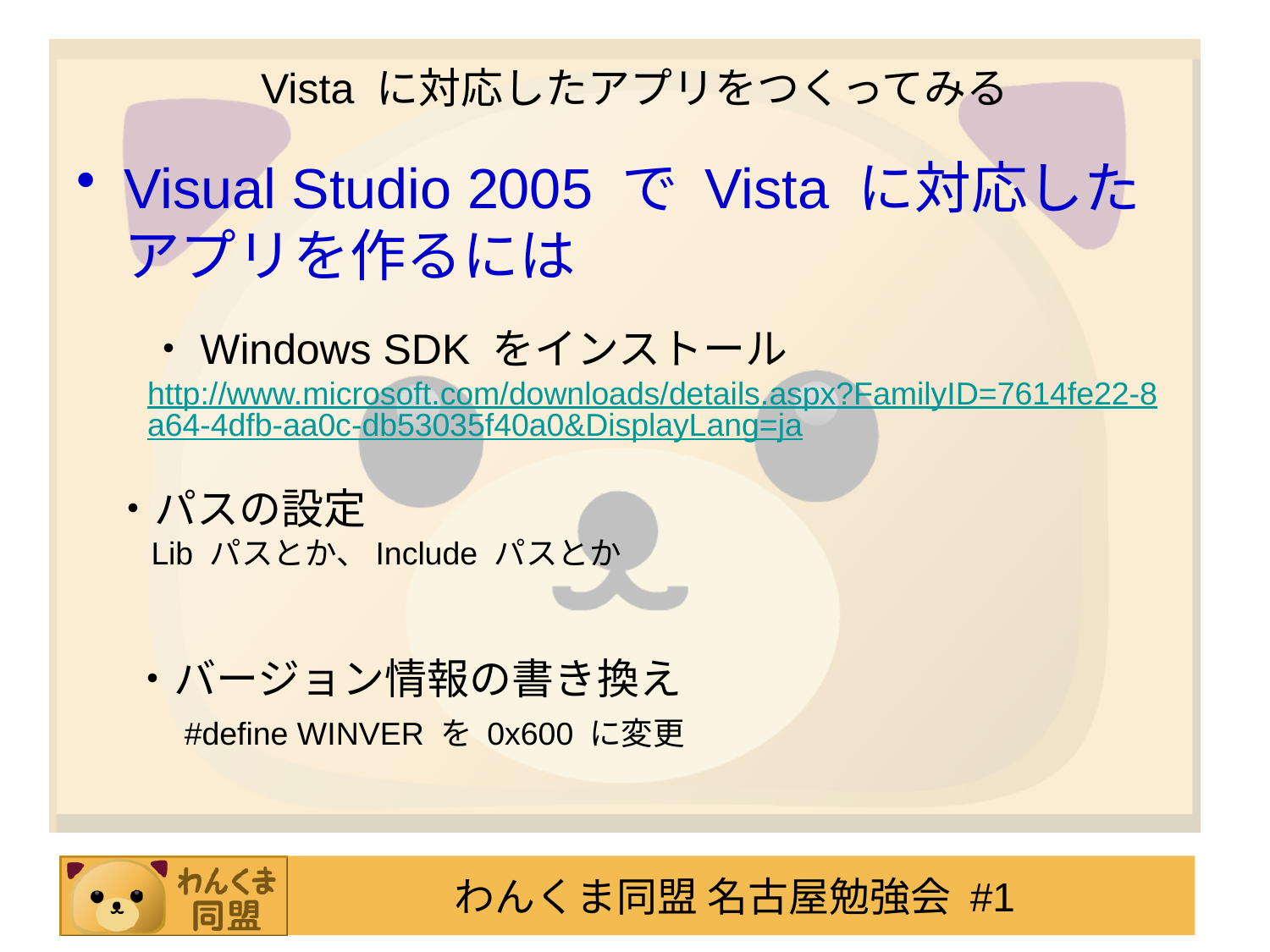

# Vista に対応したアプリをつくってみる
Visual Studio 2005 で Vista に対応したアプリを作るには
・Windows SDK をインストール
http://www.microsoft.com/downloads/details.aspx?FamilyID=7614fe22-8a64-4dfb-aa0c-db53035f40a0&DisplayLang=ja
・パスの設定
　Lib パスとか、Include パスとか
・バージョン情報の書き換え
　#define WINVER を 0x600 に変更